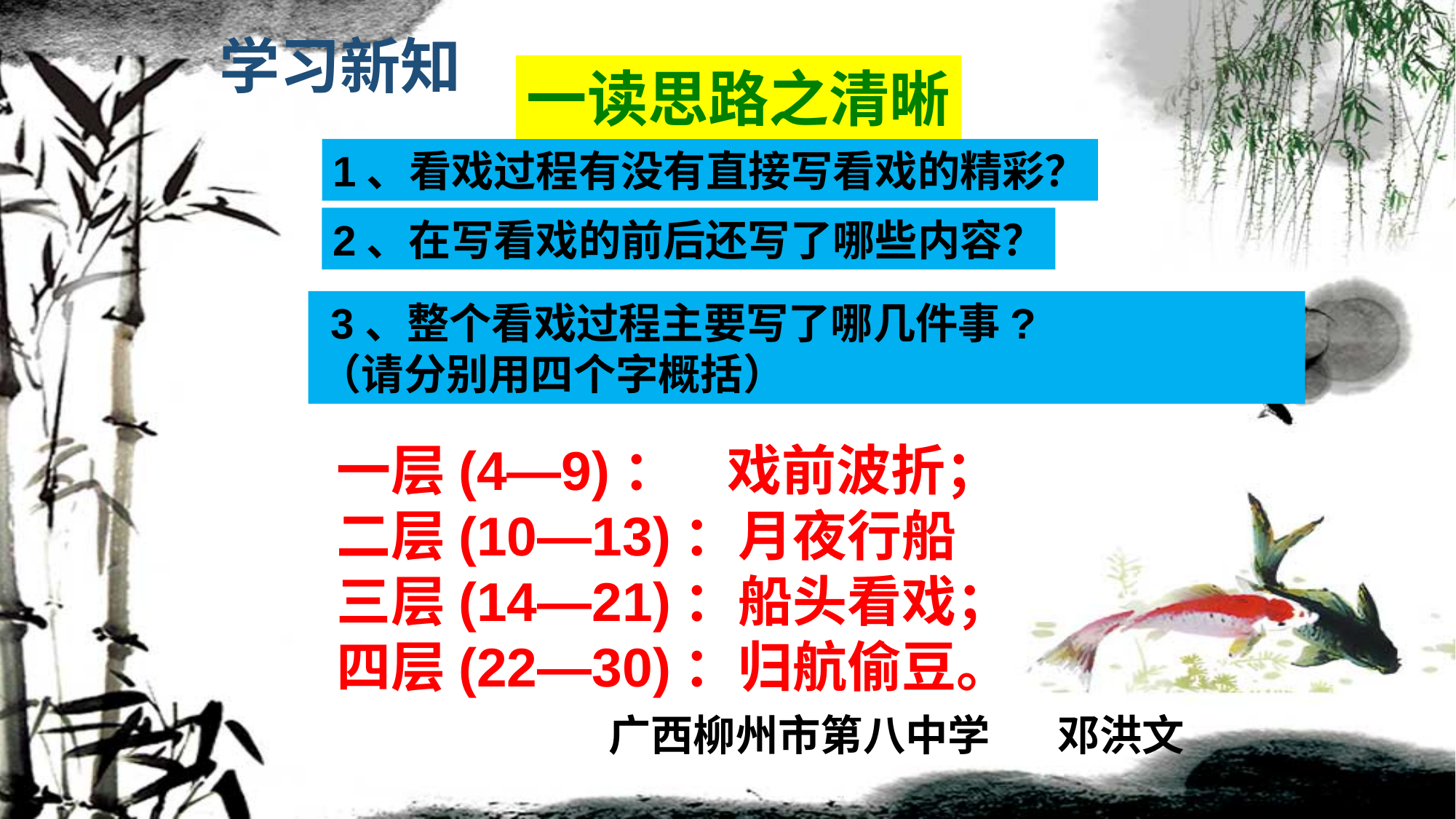

学习新知
一读思路之清晰
1、看戏过程有没有直接写看戏的精彩？
2、在写看戏的前后还写了哪些内容？
 3、整个看戏过程主要写了哪几件事?
（请分别用四个字概括）
一层(4—9)：    戏前波折；
二层(10—13)：月夜行船
三层(14—21)：船头看戏；
四层(22—30)：归航偷豆。
广西柳州市第八中学       邓洪文